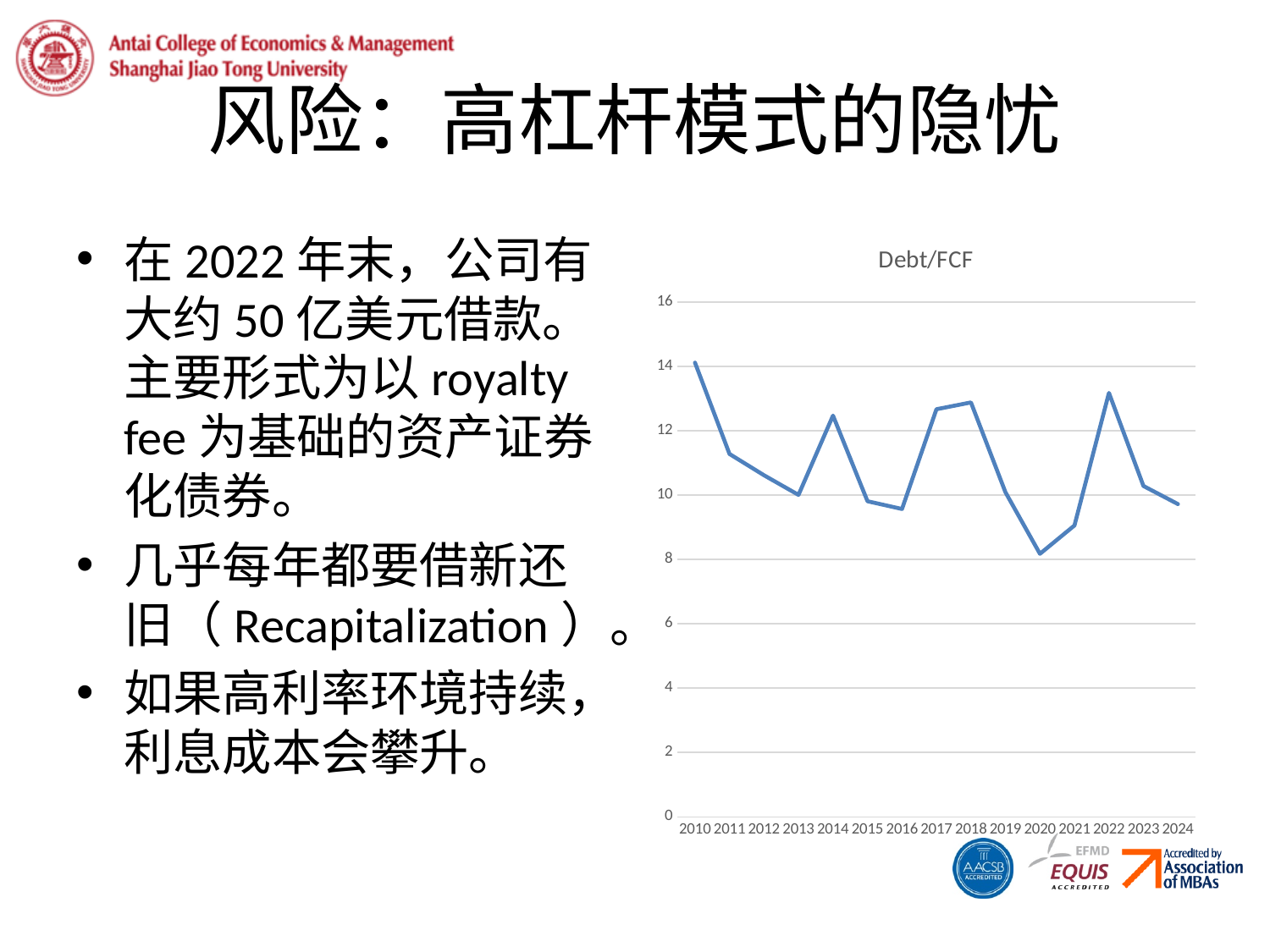

# 风险：高杠杆模式的隐忧
在2022年末，公司有大约50亿美元借款。主要形式为以royalty fee为基础的资产证券化债券。
几乎每年都要借新还旧（Recapitalization）。
如果高利率环境持续，利息成本会攀升。

### Chart:

| Category | Debt/FCF |
|---|---|
| 2010 | 14.110970751141775 |
| 2011 | 11.274627097576134 |
| 2012 | 10.614008840530431 |
| 2013 | 10.002864583333333 |
| 2014 | 12.46723926380368 |
| 2015 | 9.806091637127478 |
| 2016 | 9.566175506099427 |
| 2017 | 12.664377785808938 |
| 2018 | 12.8758203295902 |
| 2019 | 10.085425041670751 |
| 2020 | 8.17205666441808 |
| 2021 | 9.053335476037425 |
| 2022 | 13.172371285440764 |
| 2023 | 10.279796481687471 |
| 2024 | 9.71727114704791 |